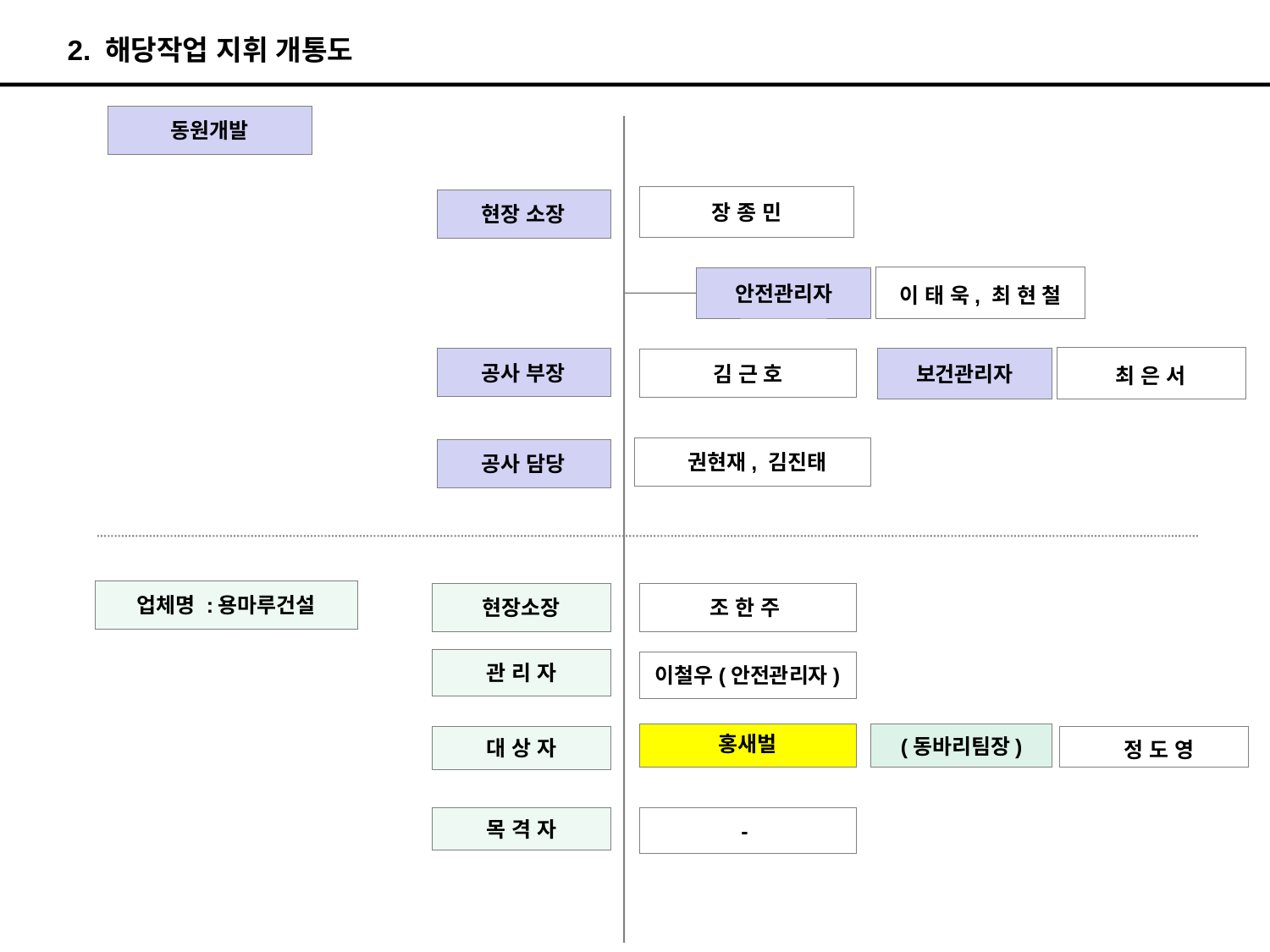

2. 해당작업 지휘 개통도
동원개발

장 종 민
현장 소장

이 태 욱, 최 현 철
안전관리자
최 은 서
보건관리자
공사 부장
김 근 호
      권현재, 김진태
공사 담당

업체명 :용마루건설
현장소장
조 한 주
관 리 자
이철우(안전관리자)
홍새벌
(동바리팀장)
대 상 자
 정 도 영
목 격 자
-